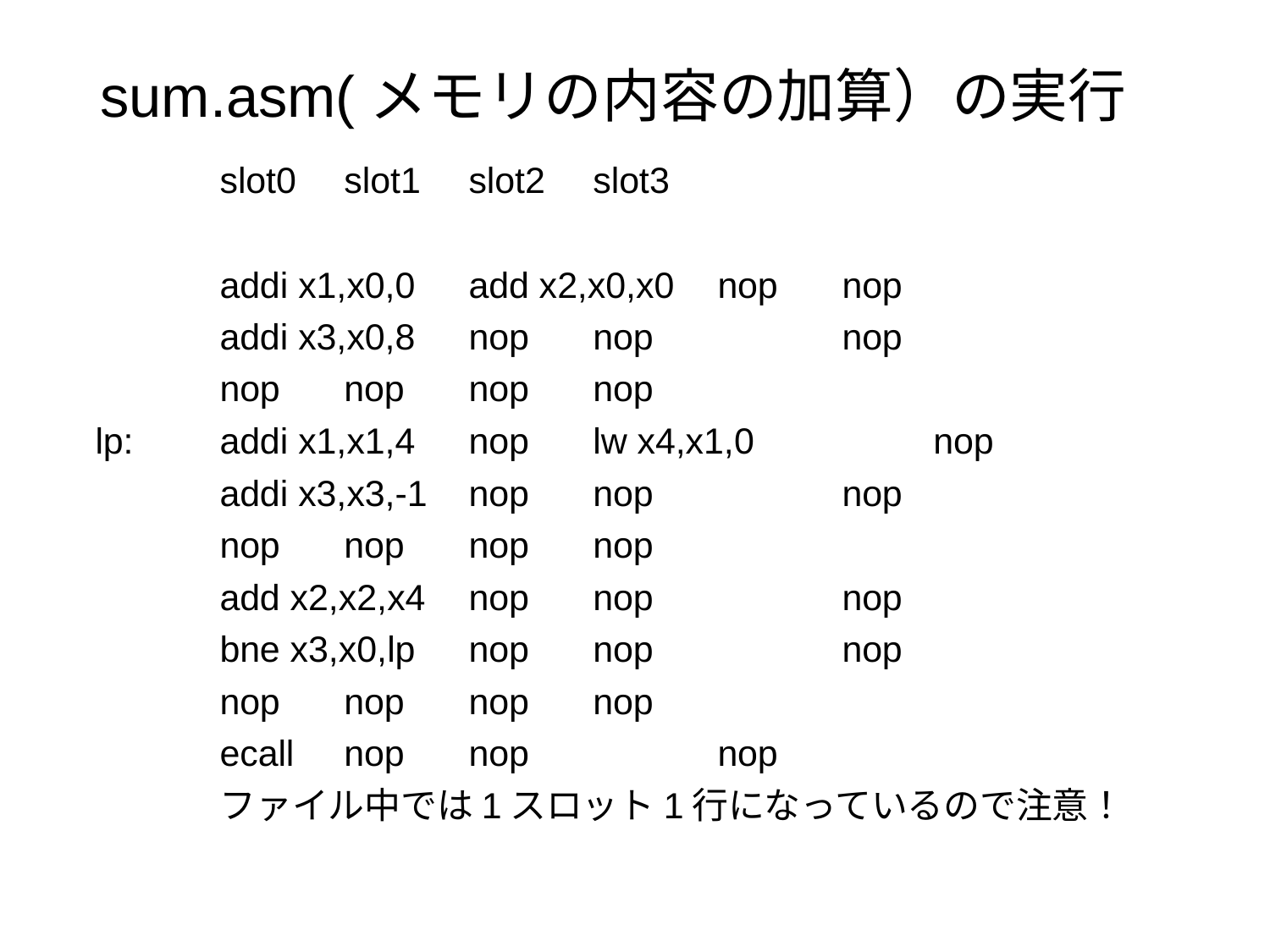

# sum.asm(メモリの内容の加算）の実行
	slot0			slot1			slot2			slot3

	addi x1,x0,0	add x2,x0,x0	nop			nop
	addi x3,x0,8	nop			nop			nop
	nop			nop			nop			nop
lp: 	addi x1,x1,4	nop			lw x4,x1,0	         nop
	addi x3,x3,-1	nop			nop			nop
	nop			nop			nop			nop
	add x2,x2,x4	nop			nop			nop
	bne x3,x0,lp	nop			nop			nop
	nop			nop			nop			nop
	ecall   		nop			nop            	nop
	ファイル中では1スロット1行になっているので注意！